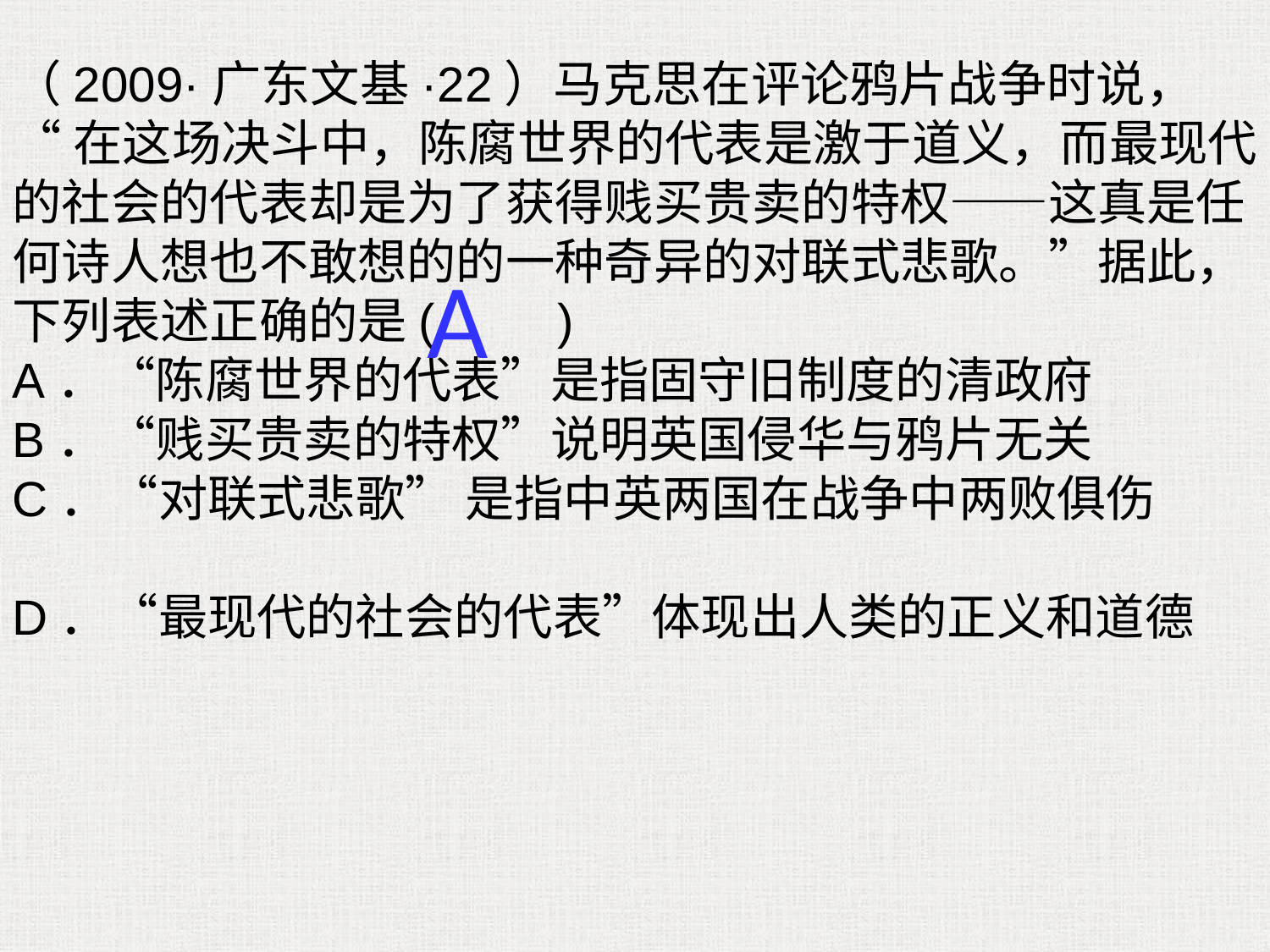

（2009·广东文基·22）马克思在评论鸦片战争时说，
“在这场决斗中，陈腐世界的代表是激于道义，而最现代的社会的代表却是为了获得贱买贵卖的特权——这真是任何诗人想也不敢想的的一种奇异的对联式悲歌。”据此，下列表述正确的是(　　)
A．“陈腐世界的代表”是指固守旧制度的清政府
B．“贱买贵卖的特权”说明英国侵华与鸦片无关
C．“对联式悲歌” 是指中英两国在战争中两败俱伤
D．“最现代的社会的代表”体现出人类的正义和道德

A